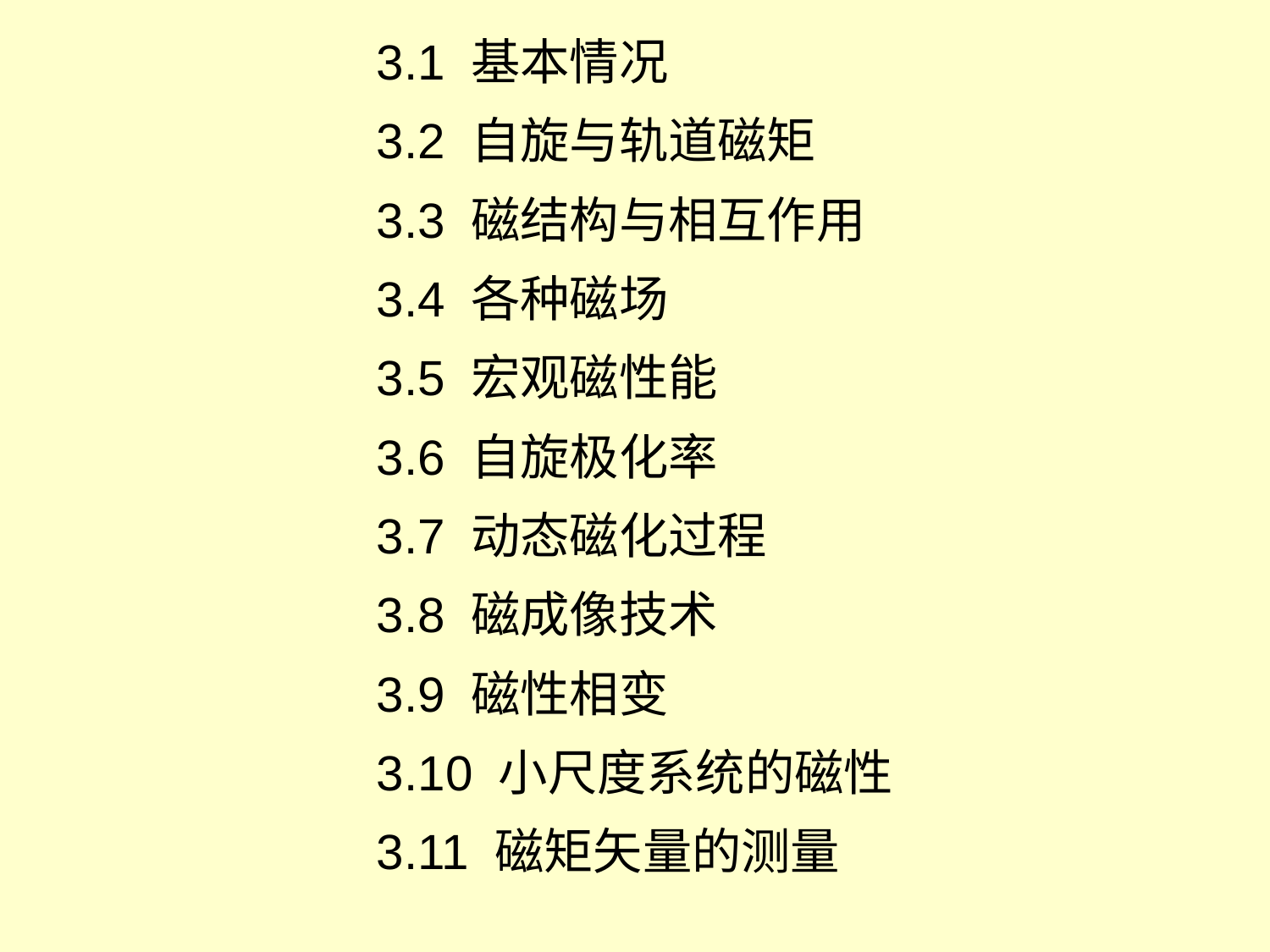

3.1 基本情况
3.2 自旋与轨道磁矩
3.3 磁结构与相互作用
3.4 各种磁场
3.5 宏观磁性能
3.6 自旋极化率
3.7 动态磁化过程
3.8 磁成像技术
3.9 磁性相变
3.10 小尺度系统的磁性
3.11 磁矩矢量的测量